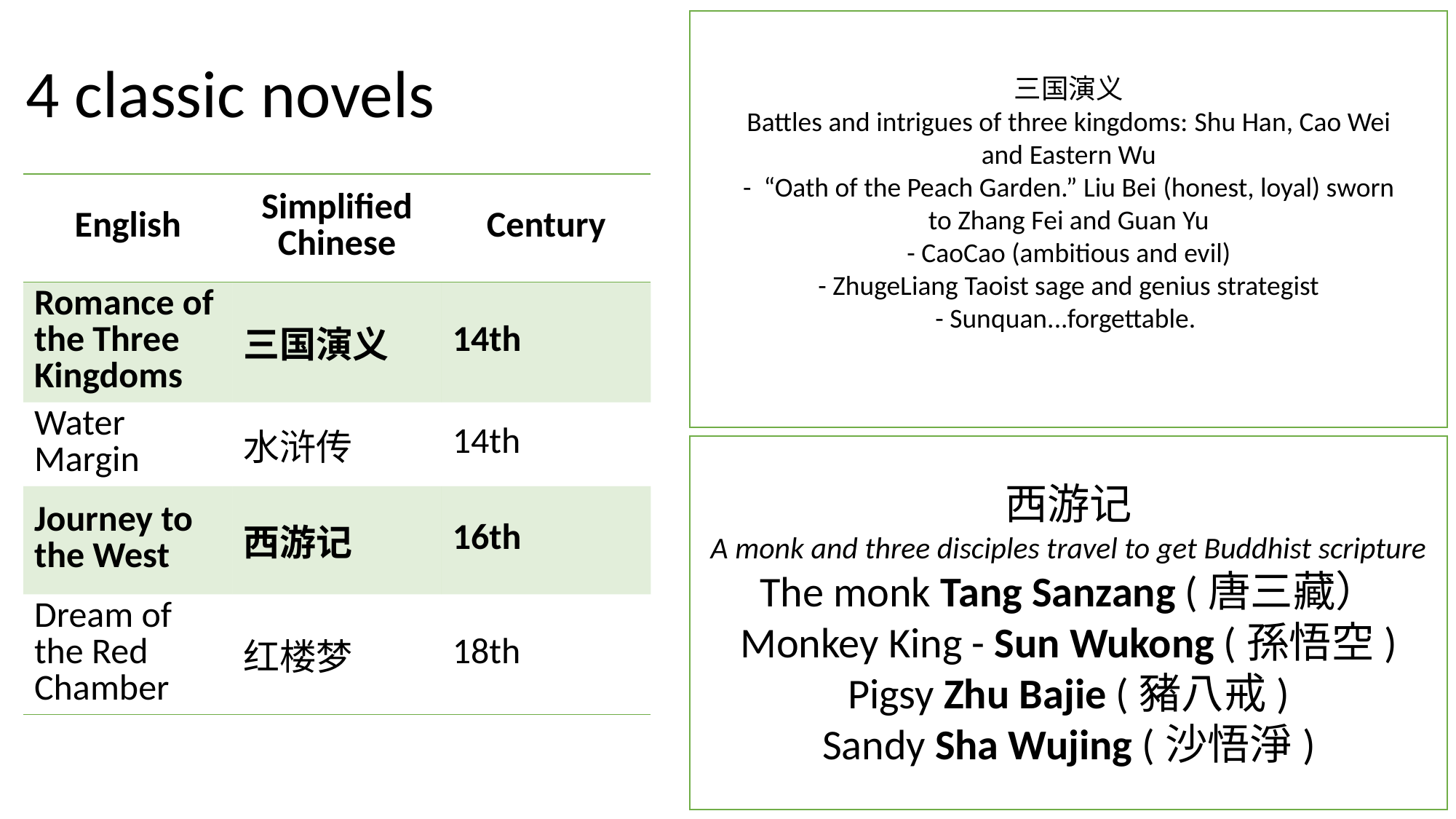

三国演义
Battles and intrigues of three kingdoms: Shu Han, Cao Wei and Eastern Wu
-  “Oath of the Peach Garden.” Liu Bei (honest, loyal) sworn to Zhang Fei and Guan Yu
- CaoCao (ambitious and evil)
- ZhugeLiang Taoist sage and genius strategist
- Sunquan...forgettable.

# 4 classic novels
| English | Simplified Chinese | Century |
| --- | --- | --- |
| Romance of the Three Kingdoms | 三国演义 | 14th |
| Water Margin | 水浒传 | 14th |
| Journey to the West | 西游记 | 16th |
| Dream of the Red Chamber | 红楼梦 | 18th |
西游记
A monk and three disciples travel to get Buddhist scripture
The monk Tang Sanzang (唐三藏）
Monkey King - Sun Wukong (孫悟空)
Pigsy Zhu Bajie (豬八戒)
Sandy Sha Wujing (沙悟淨)